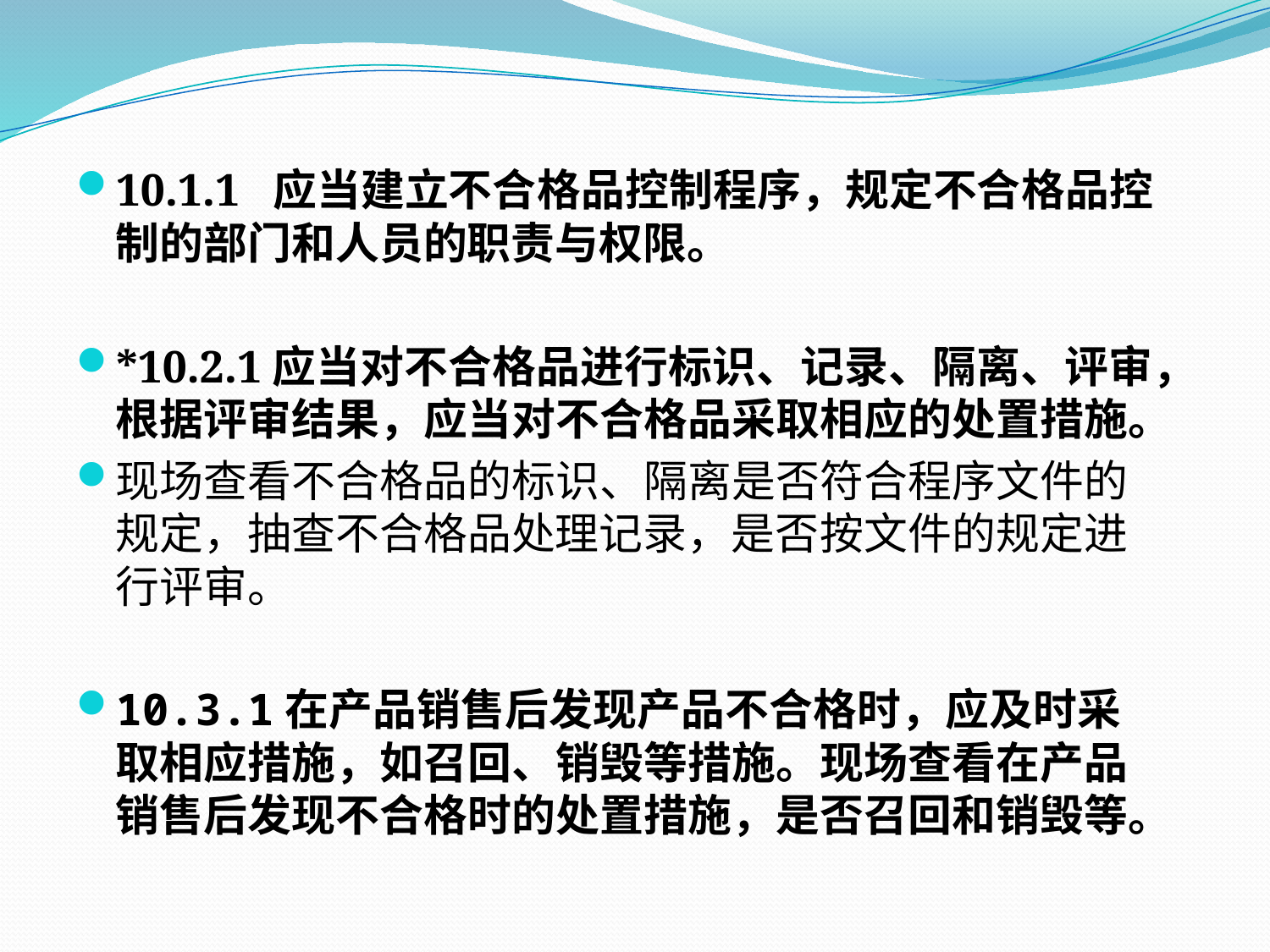

10.1.1  应当建立不合格品控制程序，规定不合格品控制的部门和人员的职责与权限。

*10.2.1应当对不合格品进行标识、记录、隔离、评审，根据评审结果，应当对不合格品采取相应的处置措施。
现场查看不合格品的标识、隔离是否符合程序文件的规定，抽查不合格品处理记录，是否按文件的规定进行评审。

10.3.1在产品销售后发现产品不合格时，应及时采取相应措施，如召回、销毁等措施。现场查看在产品销售后发现不合格时的处置措施，是否召回和销毁等。